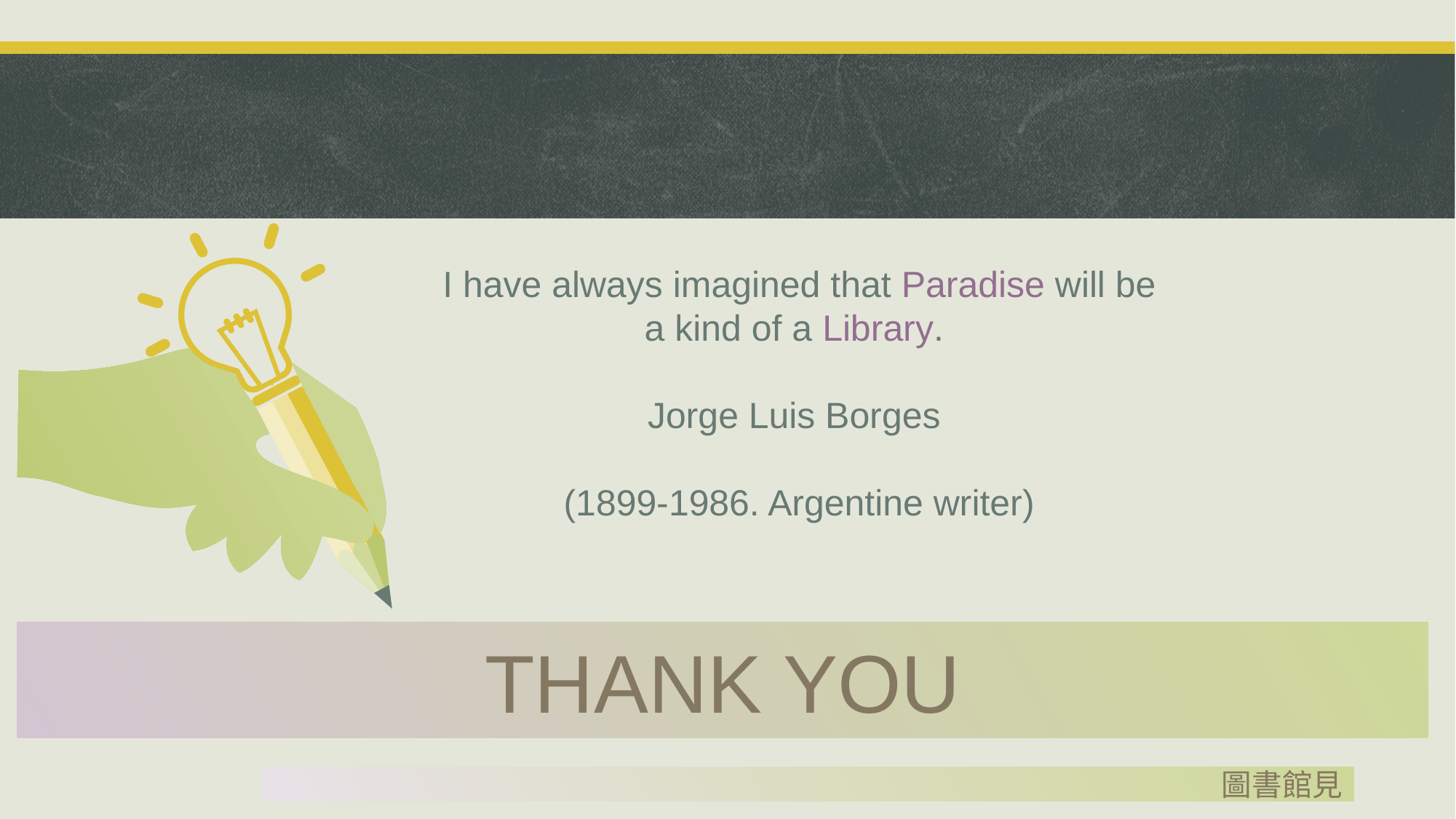

#

I have always imagined that Paradise will be a kind of a Library.

Jorge Luis Borges

(1899-1986. Argentine writer)

THANK YOU
43
圖書館見